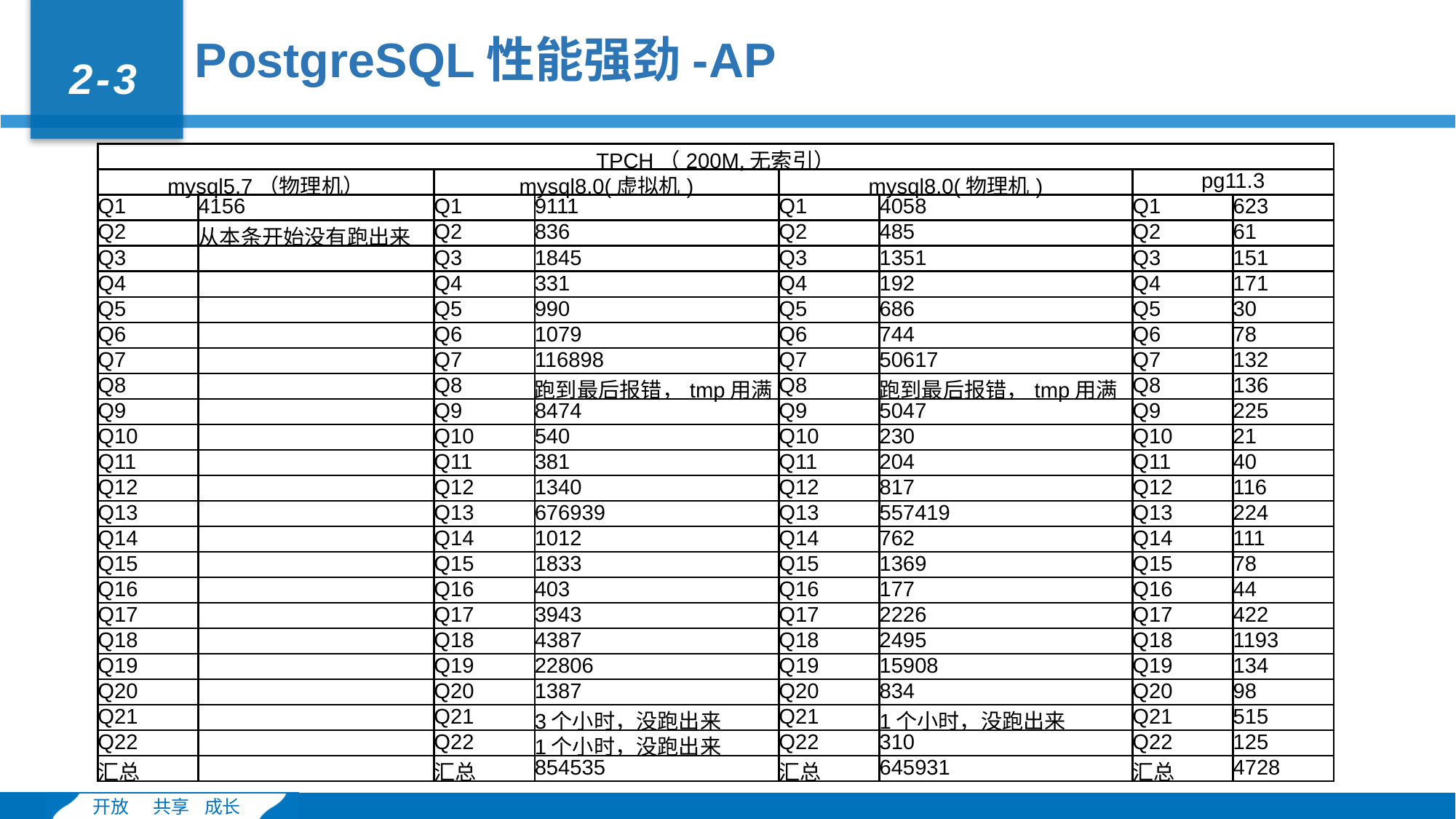

PostgreSQL性能强劲-AP
2-3

| TPCH（200M,无索引） |  |  |  |  |  |  |  |
| --- | --- | --- | --- | --- | --- | --- | --- |
| mysql5.7（物理机） |  | mysql8.0(虚拟机) |  | mysql8.0(物理机) |  | pg11.3 |  |
| Q1 | 4156 | Q1 | 9111 | Q1 | 4058 | Q1 | 623 |
| Q2 | 从本条开始没有跑出来 | Q2 | 836 | Q2 | 485 | Q2 | 61 |
| Q3 |  | Q3 | 1845 | Q3 | 1351 | Q3 | 151 |
| Q4 |  | Q4 | 331 | Q4 | 192 | Q4 | 171 |
| Q5 |  | Q5 | 990 | Q5 | 686 | Q5 | 30 |
| Q6 |  | Q6 | 1079 | Q6 | 744 | Q6 | 78 |
| Q7 |  | Q7 | 116898 | Q7 | 50617 | Q7 | 132 |
| Q8 |  | Q8 | 跑到最后报错，tmp用满 | Q8 | 跑到最后报错，tmp用满 | Q8 | 136 |
| Q9 |  | Q9 | 8474 | Q9 | 5047 | Q9 | 225 |
| Q10 |  | Q10 | 540 | Q10 | 230 | Q10 | 21 |
| Q11 |  | Q11 | 381 | Q11 | 204 | Q11 | 40 |
| Q12 |  | Q12 | 1340 | Q12 | 817 | Q12 | 116 |
| Q13 |  | Q13 | 676939 | Q13 | 557419 | Q13 | 224 |
| Q14 |  | Q14 | 1012 | Q14 | 762 | Q14 | 111 |
| Q15 |  | Q15 | 1833 | Q15 | 1369 | Q15 | 78 |
| Q16 |  | Q16 | 403 | Q16 | 177 | Q16 | 44 |
| Q17 |  | Q17 | 3943 | Q17 | 2226 | Q17 | 422 |
| Q18 |  | Q18 | 4387 | Q18 | 2495 | Q18 | 1193 |
| Q19 |  | Q19 | 22806 | Q19 | 15908 | Q19 | 134 |
| Q20 |  | Q20 | 1387 | Q20 | 834 | Q20 | 98 |
| Q21 |  | Q21 | 3个小时，没跑出来 | Q21 | 1个小时，没跑出来 | Q21 | 515 |
| Q22 |  | Q22 | 1个小时，没跑出来 | Q22 | 310 | Q22 | 125 |
| 汇总 |  | 汇总 | 854535 | 汇总 | 645931 | 汇总 | 4728 |